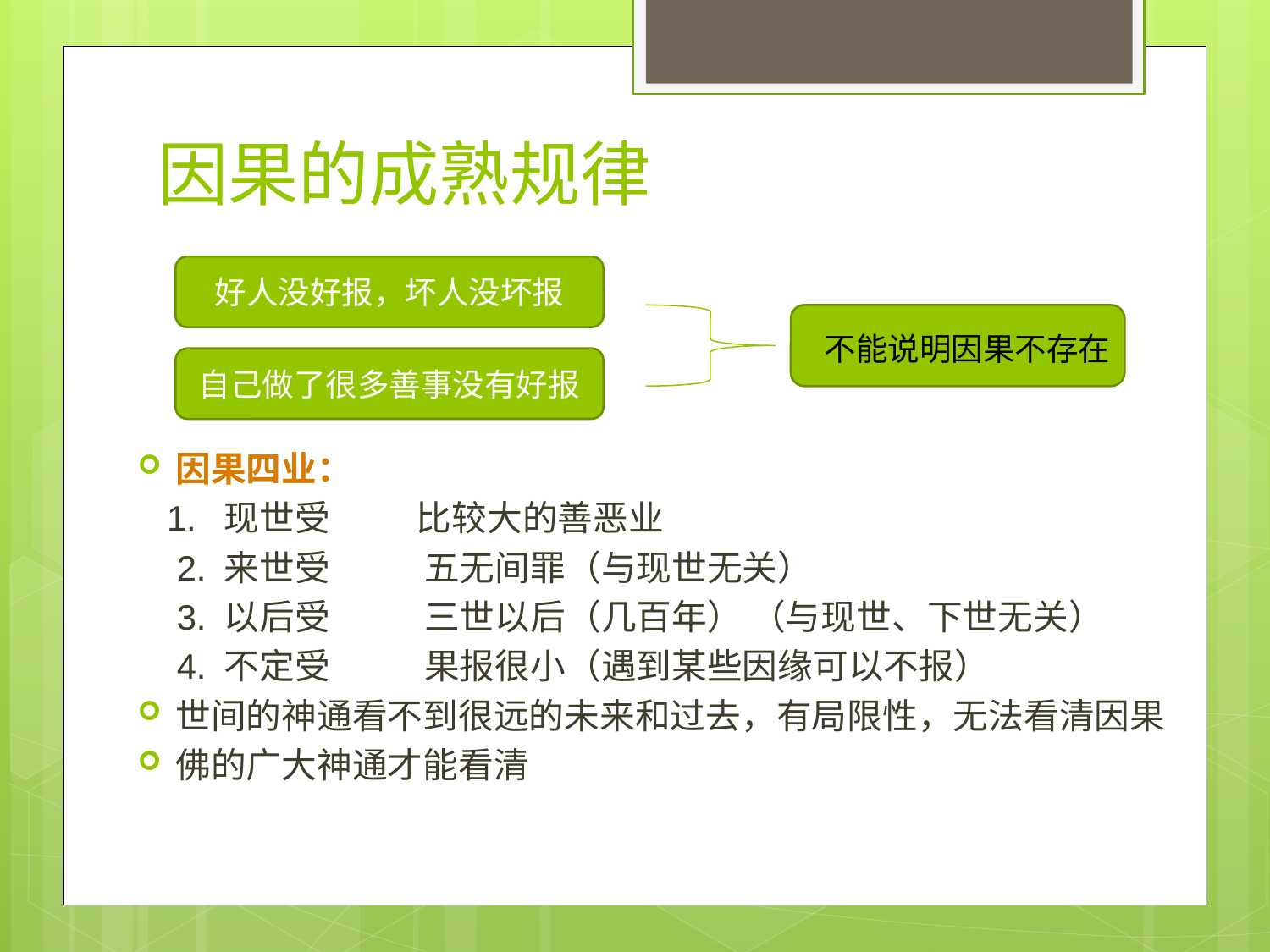

# 因果的成熟规律
好人没好报，坏人没坏报

不能说明因果不存在
自己做了很多善事没有好报

因果四业：
   1.  现世受           比较大的善恶业
    2. 来世受            五无间罪（与现世无关）
    3. 以后受            三世以后（几百年） （与现世、下世无关）
    4. 不定受            果报很小（遇到某些因缘可以不报）
世间的神通看不到很远的未来和过去，有局限性，无法看清因果
佛的广大神通才能看清